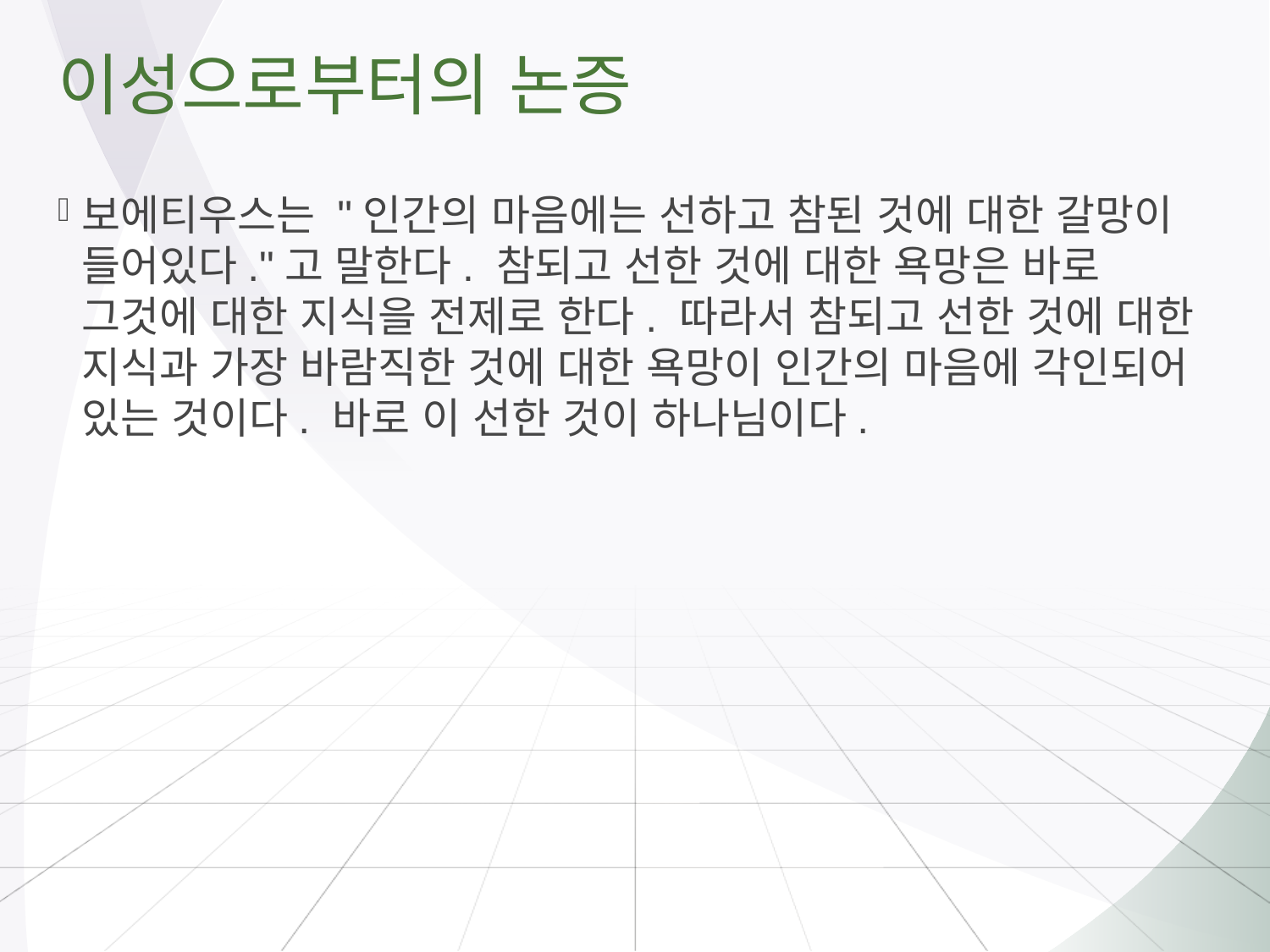

# 이성으로부터의 논증
보에티우스는 "인간의 마음에는 선하고 참된 것에 대한 갈망이 들어있다."고 말한다. 참되고 선한 것에 대한 욕망은 바로 그것에 대한 지식을 전제로 한다. 따라서 참되고 선한 것에 대한 지식과 가장 바람직한 것에 대한 욕망이 인간의 마음에 각인되어 있는 것이다. 바로 이 선한 것이 하나님이다.